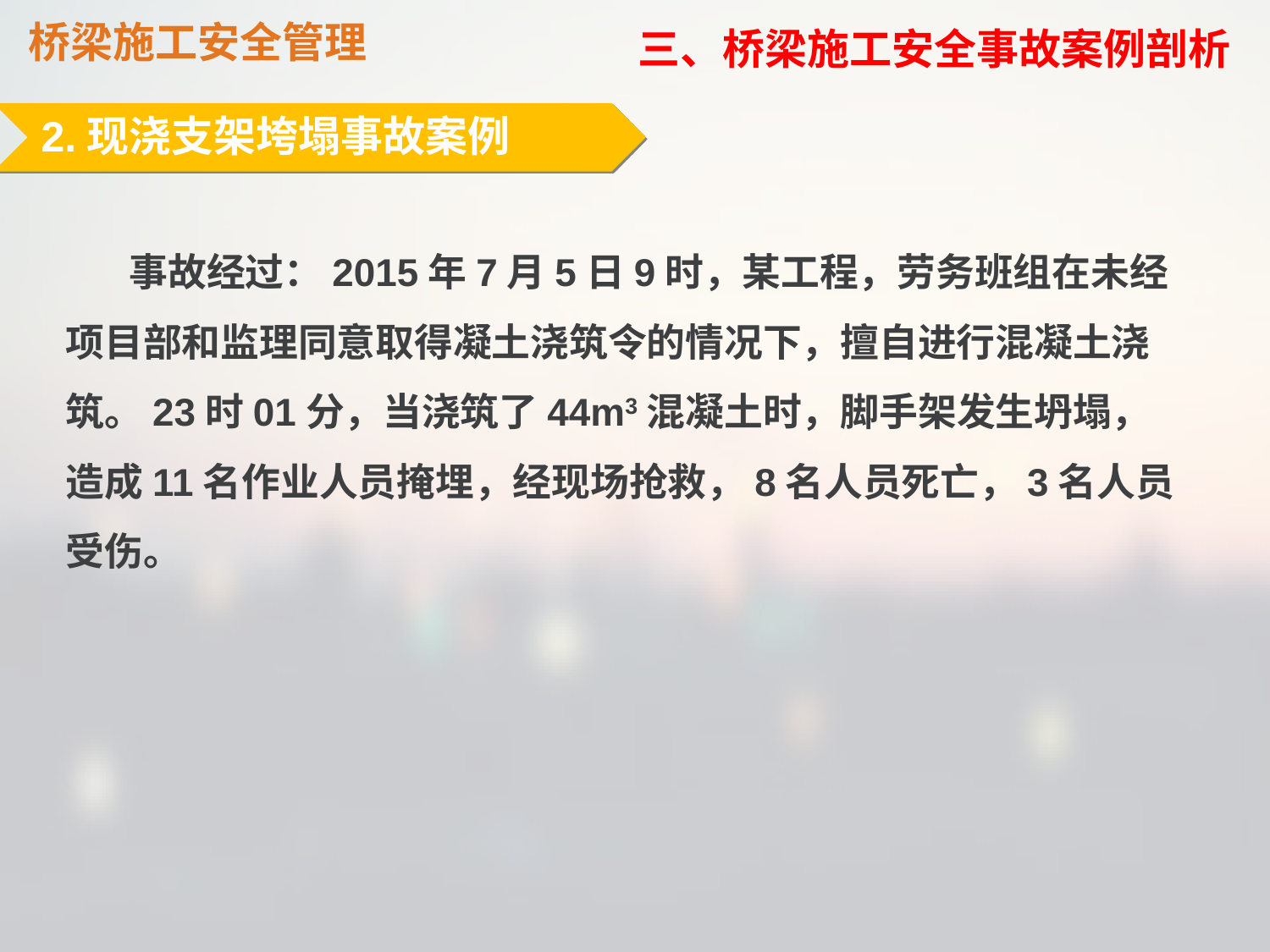

桥梁施工安全管理
三、桥梁施工安全事故案例剖析
2.现浇支架垮塌事故案例
事故经过：2015年7月5日9时，某工程，劳务班组在未经项目部和监理同意取得凝土浇筑令的情况下，擅自进行混凝土浇筑。23时01分，当浇筑了44m3混凝土时，脚手架发生坍塌，造成11名作业人员掩埋，经现场抢救，8名人员死亡，3名人员受伤。